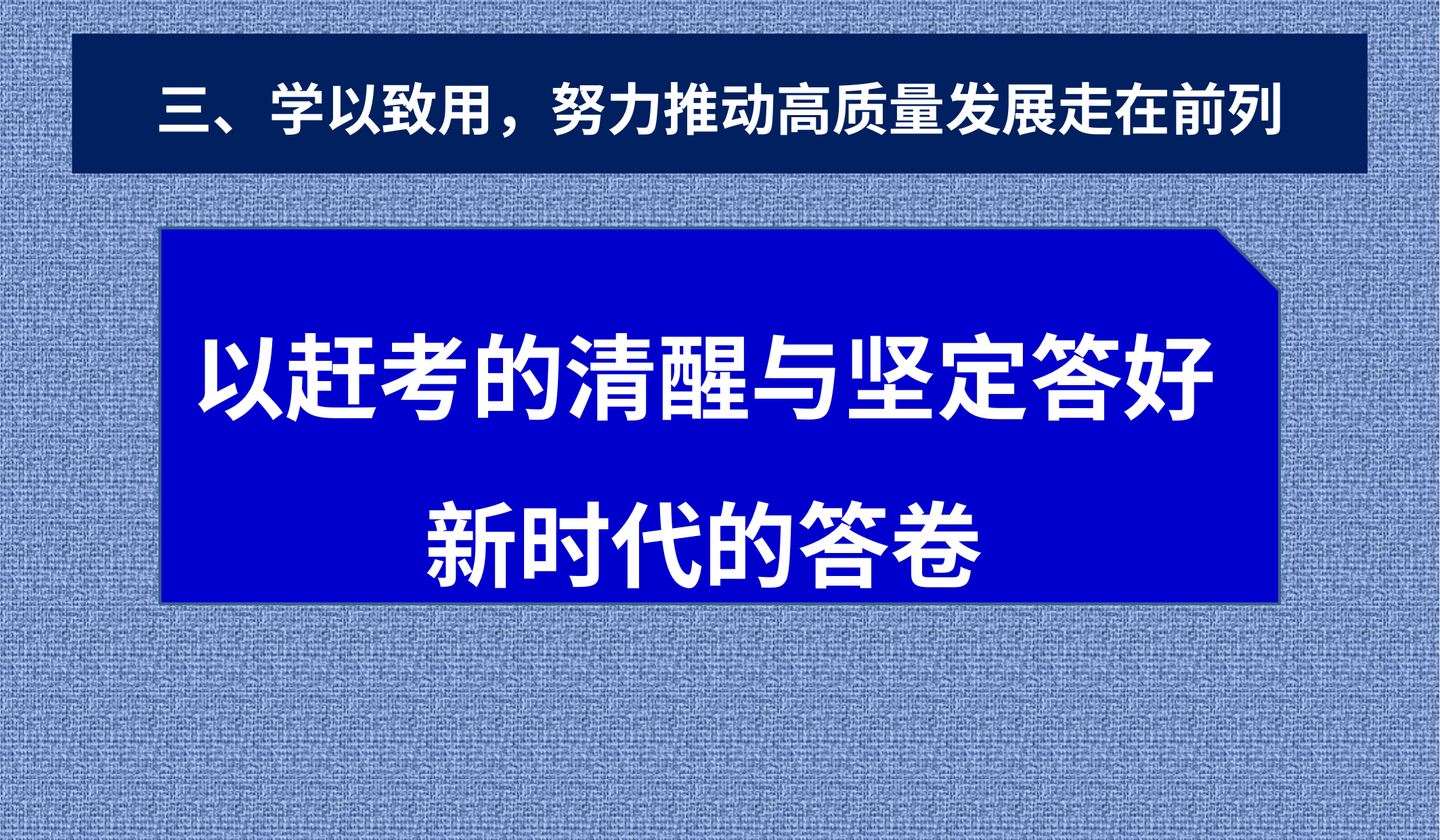

# 三、学以致用，努力推动高质量发展走在前列
以赶考的清醒与坚定答好新时代的答卷